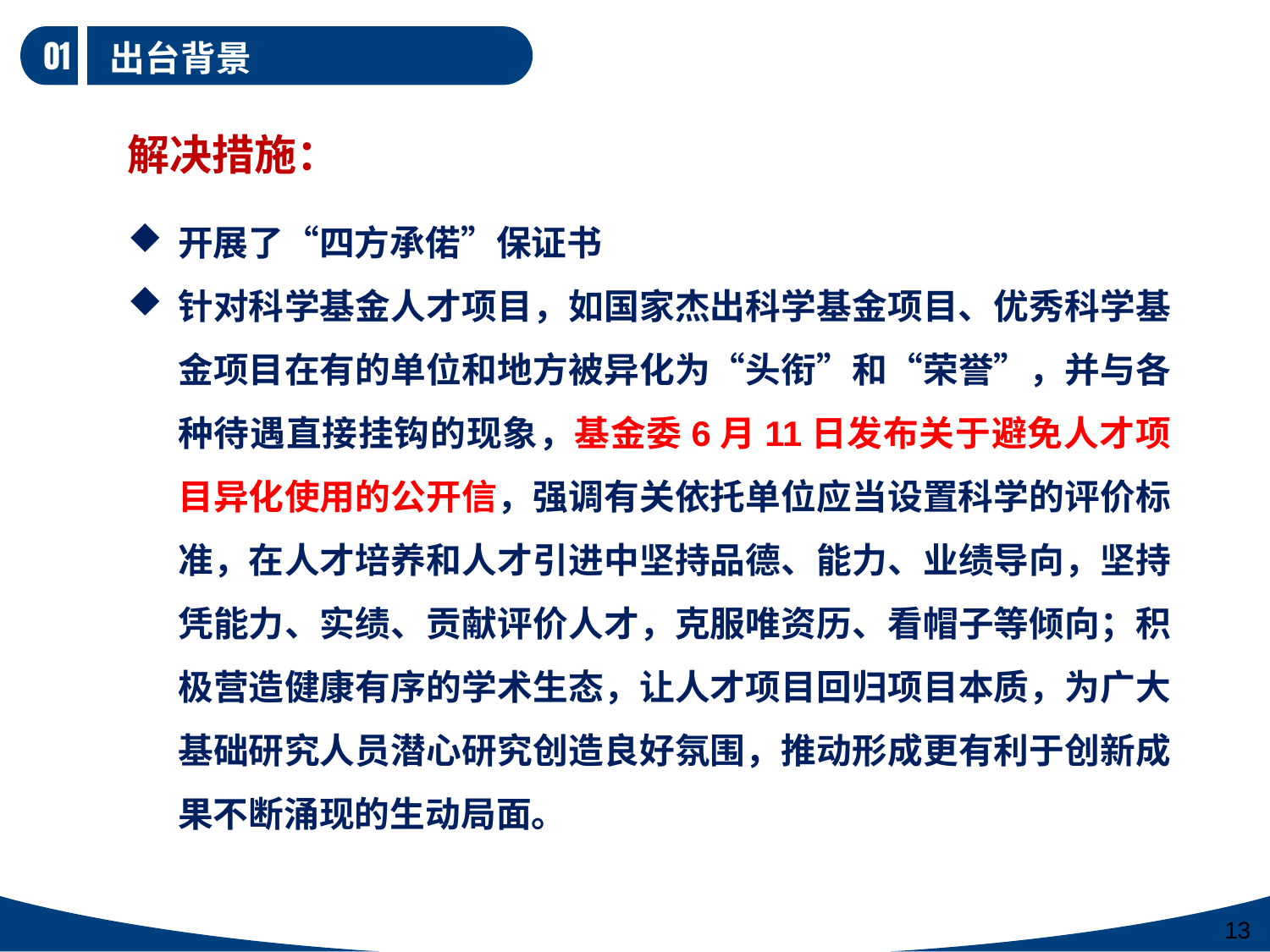

出台背景
01

解决措施：
开展了“四方承偌”保证书
针对科学基金人才项目，如国家杰出科学基金项目、优秀科学基金项目在有的单位和地方被异化为“头衔”和“荣誉”，并与各种待遇直接挂钩的现象，基金委6月11日发布关于避免人才项目异化使用的公开信，强调有关依托单位应当设置科学的评价标准，在人才培养和人才引进中坚持品德、能力、业绩导向，坚持凭能力、实绩、贡献评价人才，克服唯资历、看帽子等倾向；积极营造健康有序的学术生态，让人才项目回归项目本质，为广大基础研究人员潜心研究创造良好氛围，推动形成更有利于创新成果不断涌现的生动局面。

13